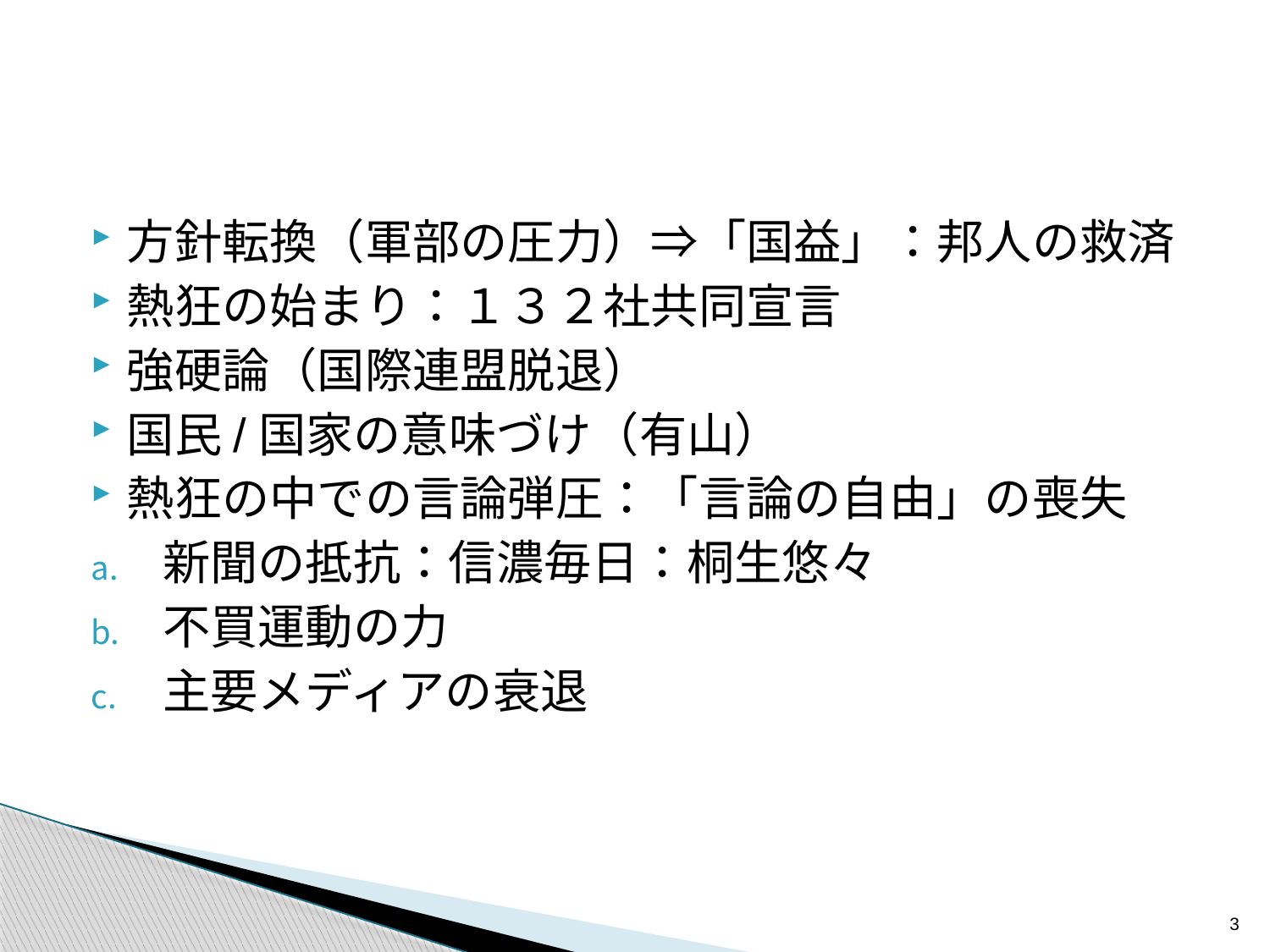

#
方針転換（軍部の圧力）⇒「国益」：邦人の救済
熱狂の始まり：１３２社共同宣言
強硬論（国際連盟脱退）
国民/国家の意味づけ（有山）
熱狂の中での言論弾圧：「言論の自由」の喪失
新聞の抵抗：信濃毎日：桐生悠々
不買運動の力
主要メディアの衰退

3